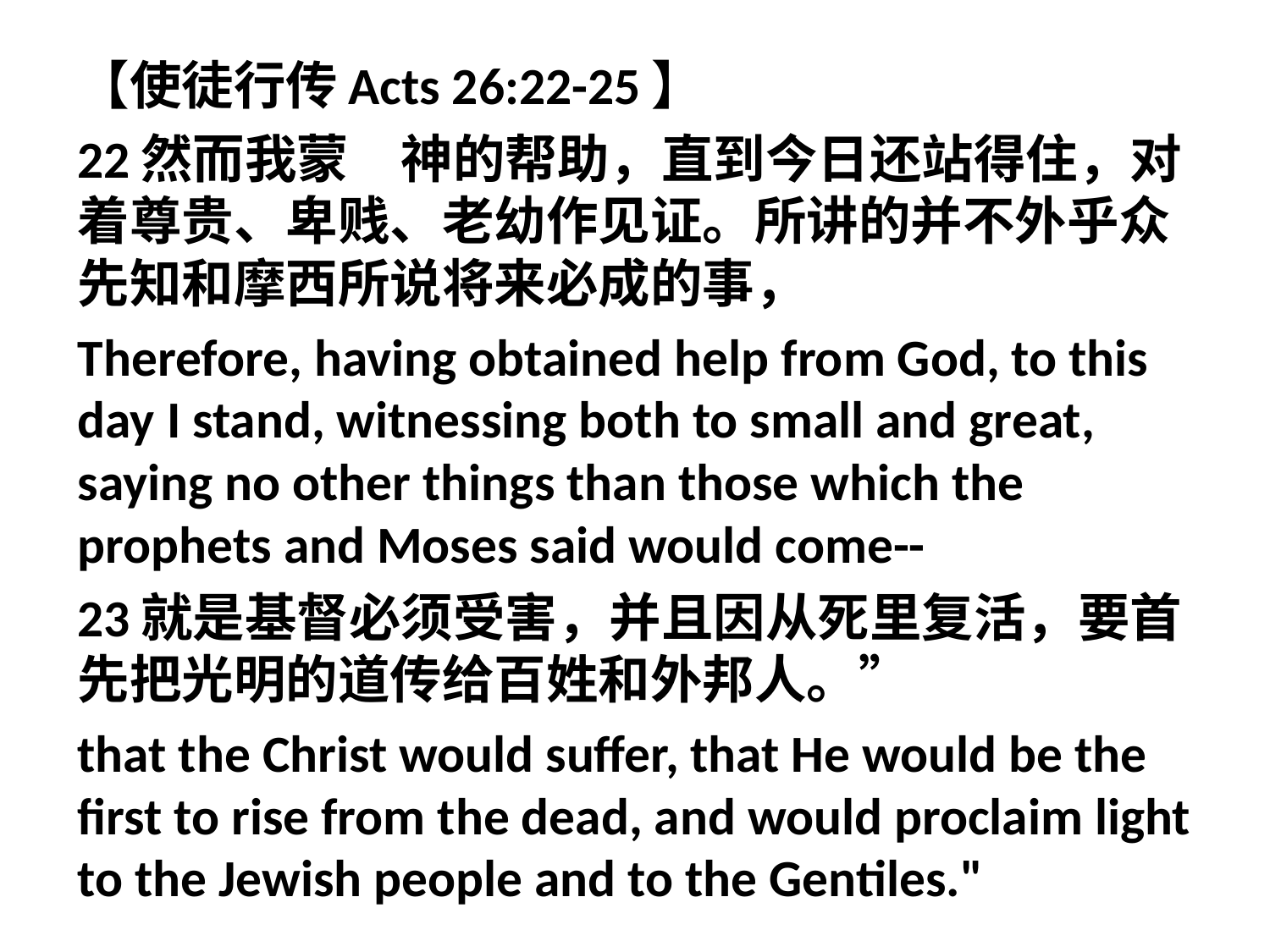

【使徒行传Acts 26:22-25】
22然而我蒙　神的帮助，直到今日还站得住，对着尊贵、卑贱、老幼作见证。所讲的并不外乎众先知和摩西所说将来必成的事，
Therefore, having obtained help from God, to this day I stand, witnessing both to small and great, saying no other things than those which the prophets and Moses said would come--
23就是基督必须受害，并且因从死里复活，要首先把光明的道传给百姓和外邦人。”
that the Christ would suffer, that He would be the first to rise from the dead, and would proclaim light to the Jewish people and to the Gentiles."